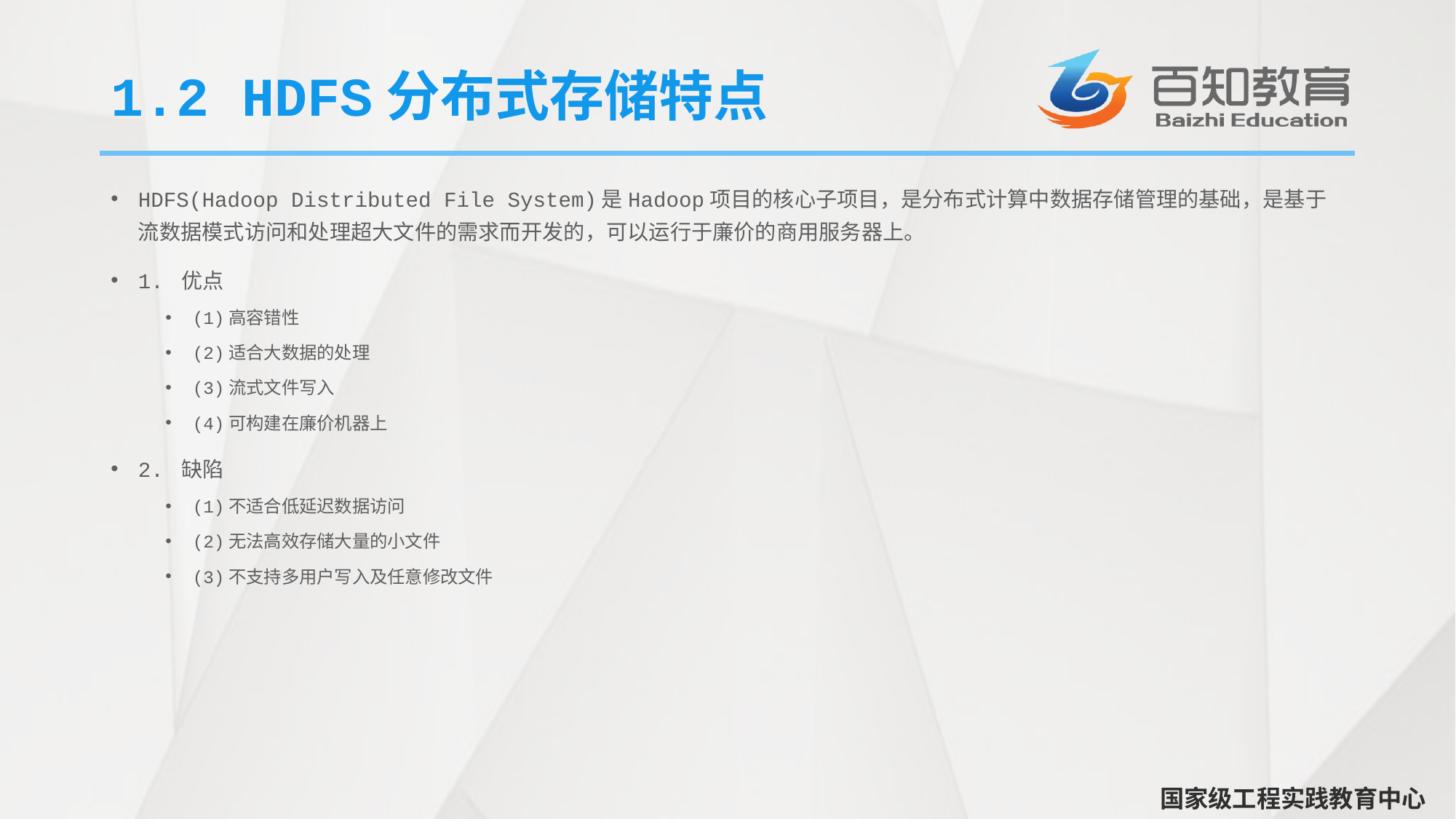

# 1.2 HDFS分布式存储特点
HDFS(Hadoop Distributed File System)是Hadoop项目的核心子项目，是分布式计算中数据存储管理的基础，是基于流数据模式访问和处理超大文件的需求而开发的，可以运行于廉价的商用服务器上。
1. 优点
(1)高容错性
(2)适合大数据的处理
(3)流式文件写入
(4)可构建在廉价机器上
2. 缺陷
(1)不适合低延迟数据访问
(2)无法高效存储大量的小文件
(3)不支持多用户写入及任意修改文件